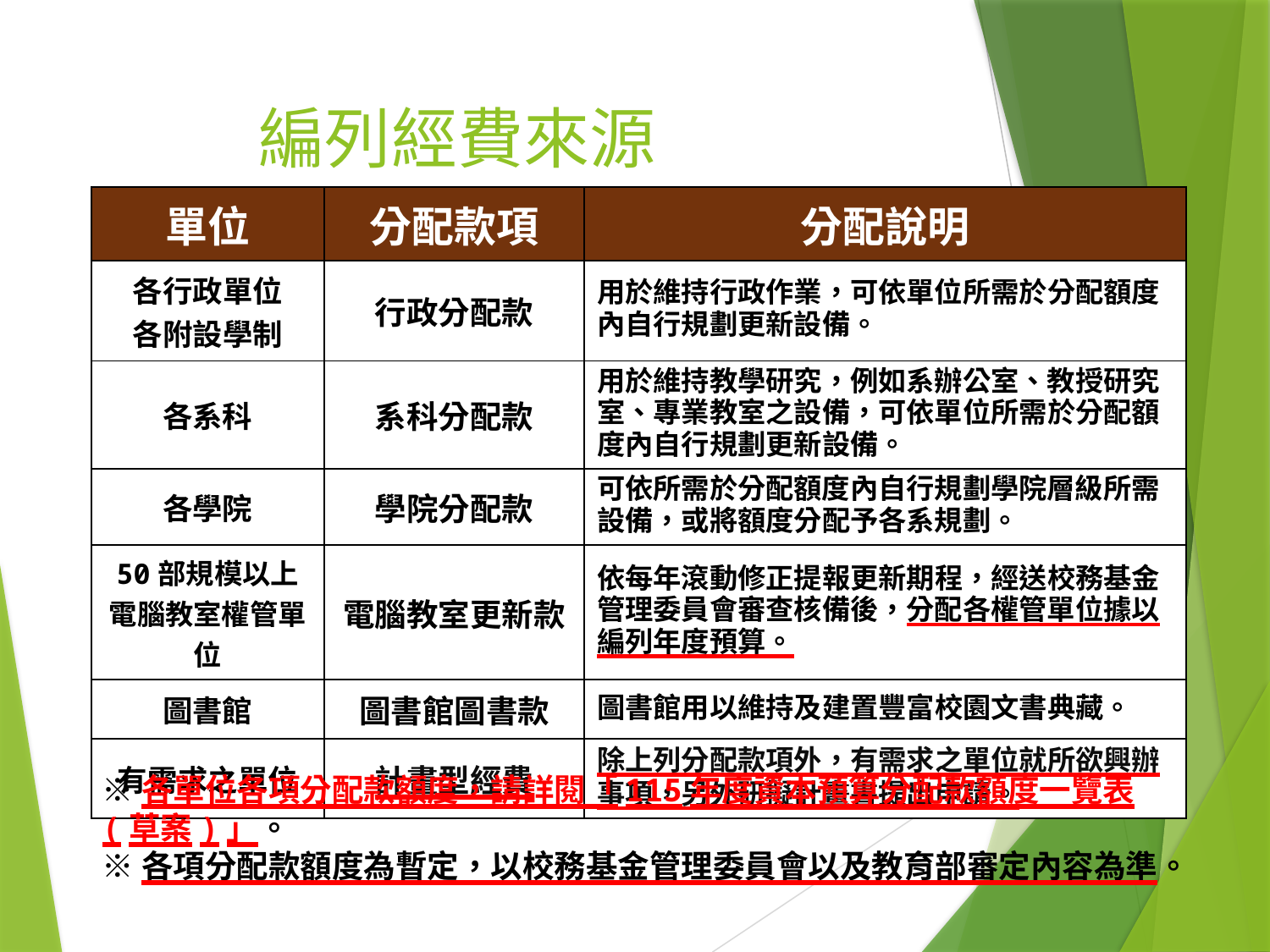

# 編列經費來源
| 單位 | 分配款項 | 分配說明 |
| --- | --- | --- |
| 各行政單位 各附設學制 | 行政分配款 | 用於維持行政作業，可依單位所需於分配額度內自行規劃更新設備。 |
| 各系科 | 系科分配款 | 用於維持教學研究，例如系辦公室、教授研究室、專業教室之設備，可依單位所需於分配額度內自行規劃更新設備。 |
| 各學院 | 學院分配款 | 可依所需於分配額度內自行規劃學院層級所需設備，或將額度分配予各系規劃。 |
| 50部規模以上電腦教室權管單位 | 電腦教室更新款 | 依每年滾動修正提報更新期程，經送校務基金管理委員會審查核備後，分配各權管單位據以編列年度預算。 |
| 圖書館 | 圖書館圖書款 | 圖書館用以維持及建置豐富校園文書典藏。 |
| 有需求之單位 | 計畫型經費 | 除上列分配款項外，有需求之單位就所欲興辦事項，另外研擬計畫書提出申請。 |
※各單位各項分配款額度，請詳閱「115年度資本預算分配款額度一覽表(草案)」。
※各項分配款額度為暫定，以校務基金管理委員會以及教育部審定內容為準。